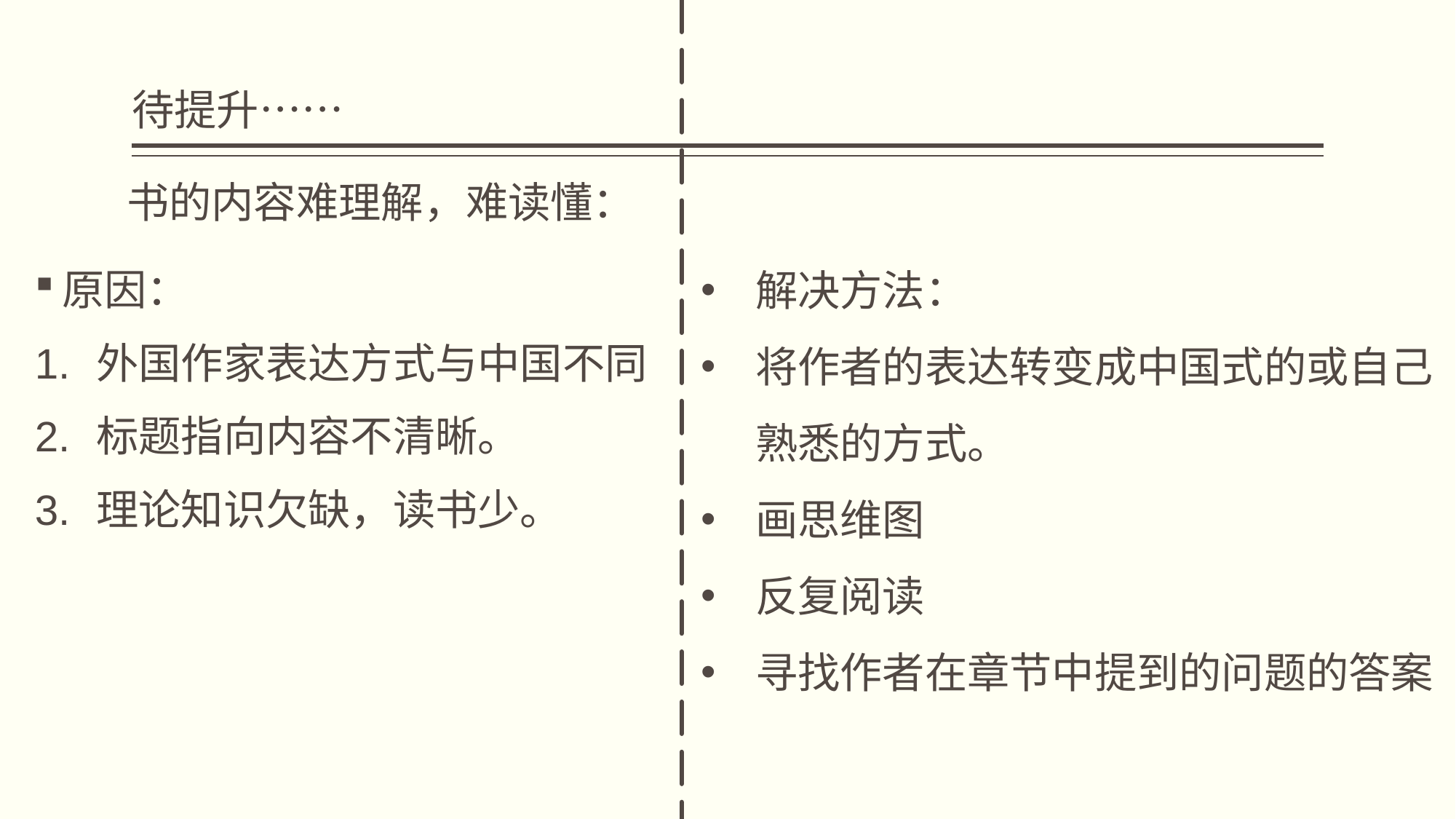

# 待提升……
书的内容难理解，难读懂：
解决方法：
将作者的表达转变成中国式的或自己熟悉的方式。
画思维图
反复阅读
寻找作者在章节中提到的问题的答案
原因：
外国作家表达方式与中国不同
标题指向内容不清晰。
理论知识欠缺，读书少。